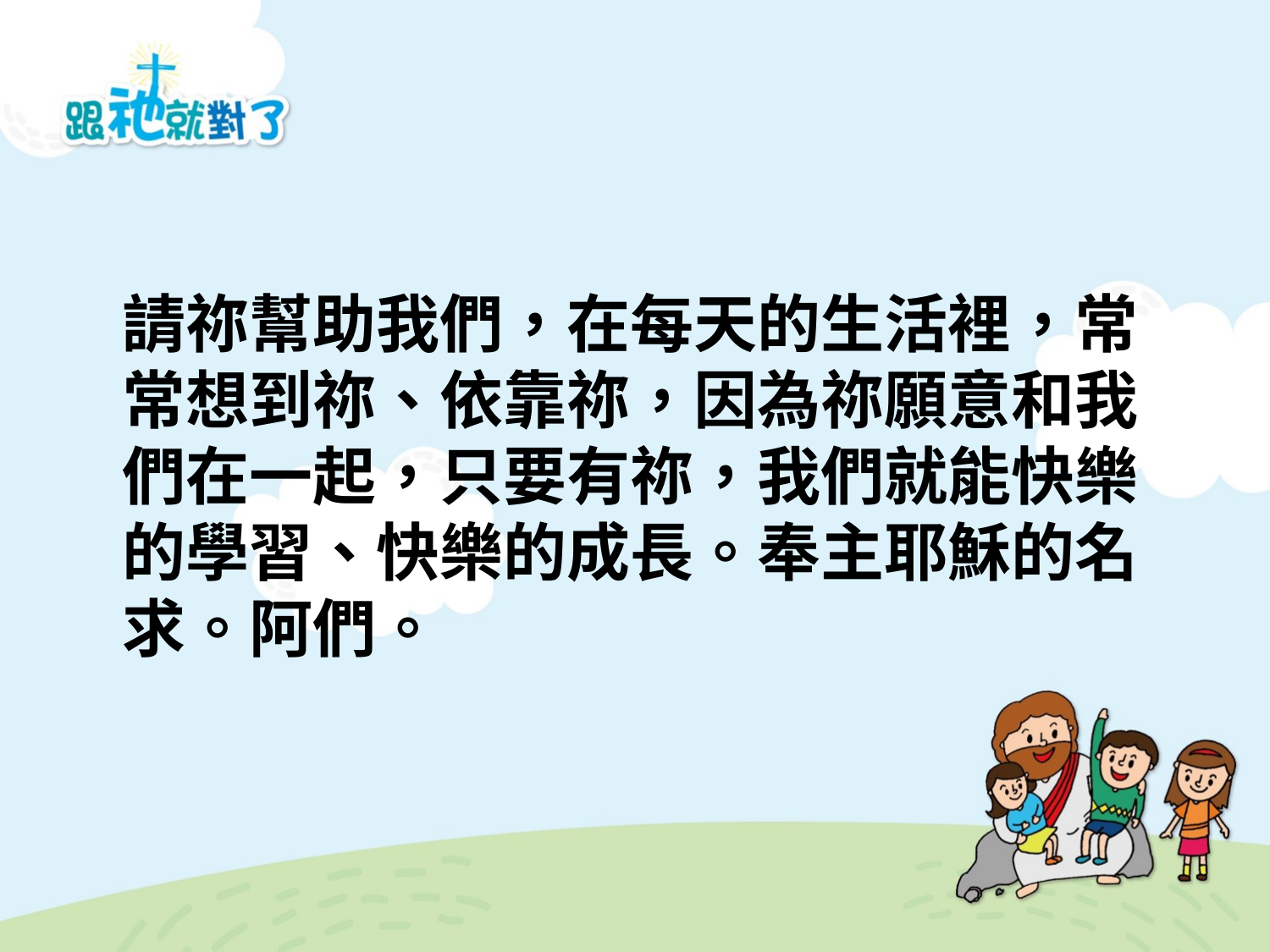

請祢幫助我們，在每天的生活裡，常常想到祢、依靠祢，因為祢願意和我們在一起，只要有祢，我們就能快樂的學習、快樂的成長。奉主耶穌的名求。阿們。